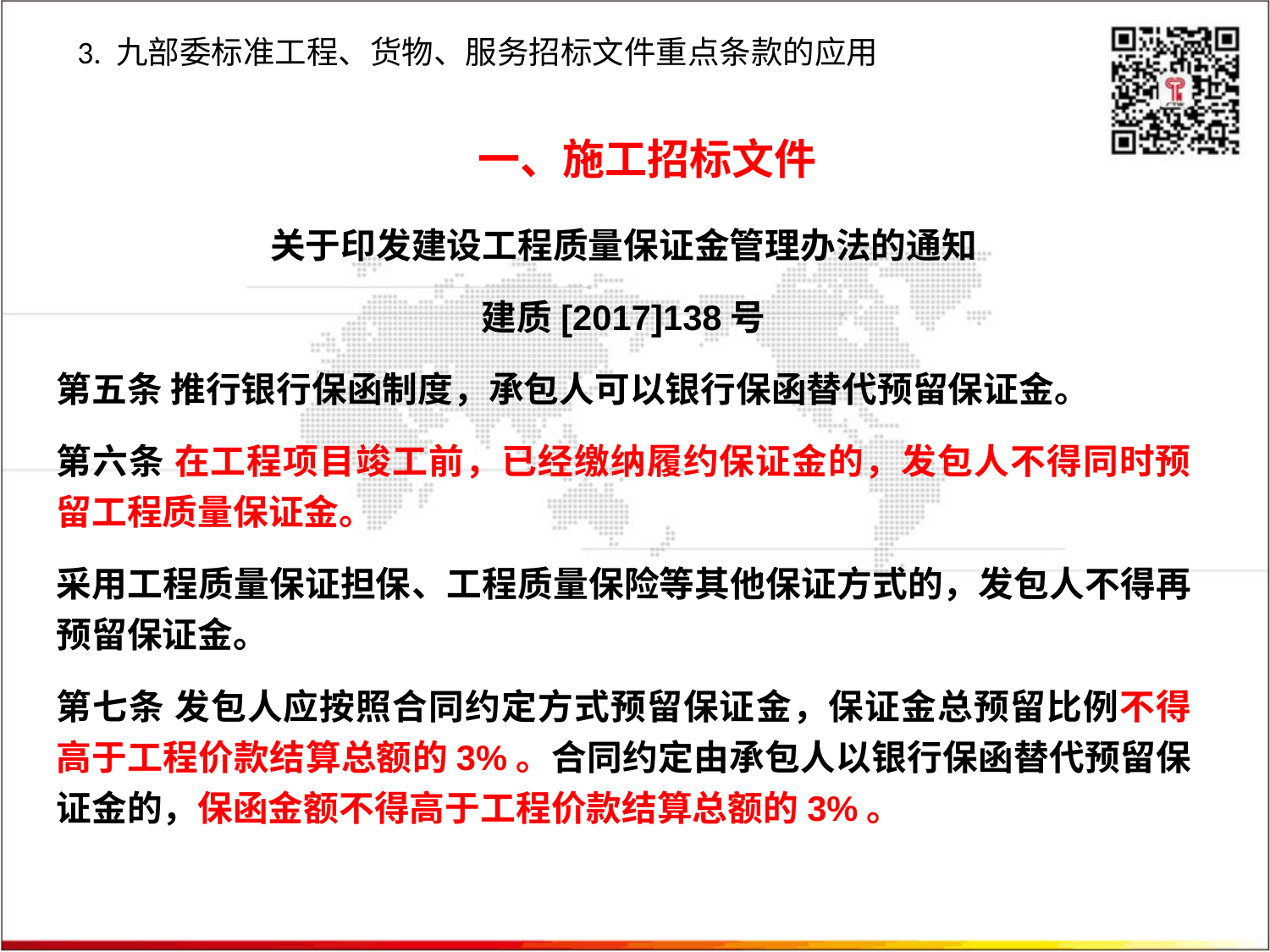

3. 九部委标准工程、货物、服务招标文件重点条款的应用
一、施工招标文件
关于印发建设工程质量保证金管理办法的通知
建质[2017]138号
第五条 推行银行保函制度，承包人可以银行保函替代预留保证金。
第六条 在工程项目竣工前，已经缴纳履约保证金的，发包人不得同时预留工程质量保证金。
采用工程质量保证担保、工程质量保险等其他保证方式的，发包人不得再预留保证金。
第七条 发包人应按照合同约定方式预留保证金，保证金总预留比例不得高于工程价款结算总额的3%。合同约定由承包人以银行保函替代预留保证金的，保函金额不得高于工程价款结算总额的3%。